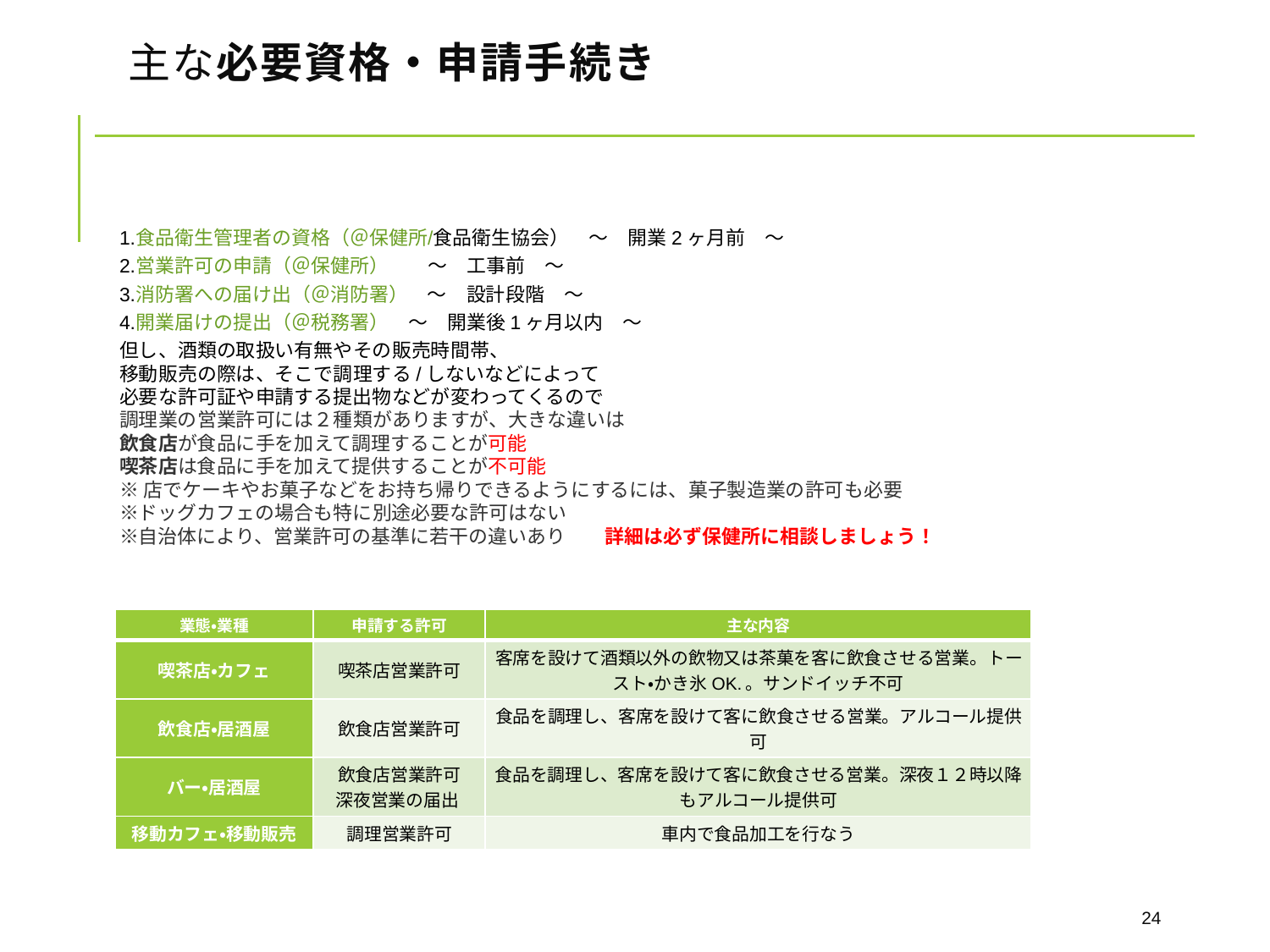

# 主な必要資格・申請手続き

食品衛生管理者の資格（＠保健所/食品衛生協会）　～　開業2ヶ月前　～
営業許可の申請（＠保健所）　　～　工事前　～
消防署への届け出（＠消防署）　～　設計段階　～
開業届けの提出（＠税務署）　～　開業後1ヶ月以内　～
但し、酒類の取扱い有無やその販売時間帯、
移動販売の際は、そこで調理する/しないなどによって
必要な許可証や申請する提出物などが変わってくるので
調理業の営業許可には２種類がありますが、大きな違いは
飲食店が食品に手を加えて調理することが可能
喫茶店は食品に手を加えて提供することが不可能
※店でケーキやお菓子などをお持ち帰りできるようにするには、菓子製造業の許可も必要
※ドッグカフェの場合も特に別途必要な許可はない
※自治体により、営業許可の基準に若干の違いあり　　詳細は必ず保健所に相談しましょう！
| 業態・業種 | 申請する許可 | 主な内容 |
| --- | --- | --- |
| 喫茶店・カフェ | 喫茶店営業許可 | 客席を設けて酒類以外の飲物又は茶菓を客に飲食させる営業。トースト・かき氷OK.。サンドイッチ不可 |
| 飲食店・居酒屋 | 飲食店営業許可 | 食品を調理し、客席を設けて客に飲食させる営業。アルコール提供可 |
| バー・居酒屋 | 飲食店営業許可 深夜営業の届出 | 食品を調理し、客席を設けて客に飲食させる営業。深夜１２時以降もアルコール提供可 |
| 移動カフェ・移動販売 | 調理営業許可 | 車内で食品加工を行なう |
24